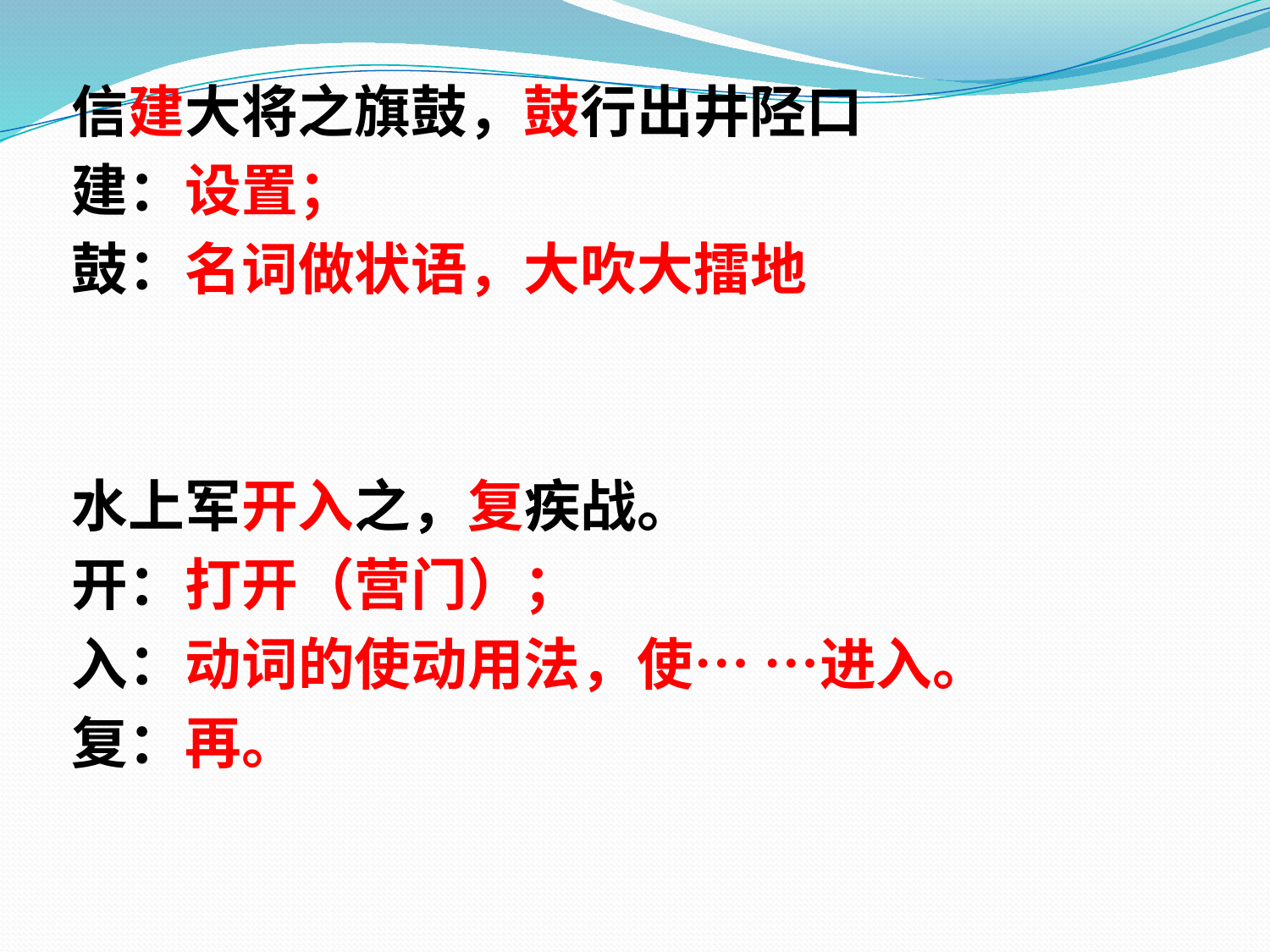

信建大将之旗鼓，鼓行出井陉口
建：设置；
鼓：名词做状语，大吹大擂地

水上军开入之，复疾战。
开：打开（营门）；
入：动词的使动用法，使… …进入。
复：再。